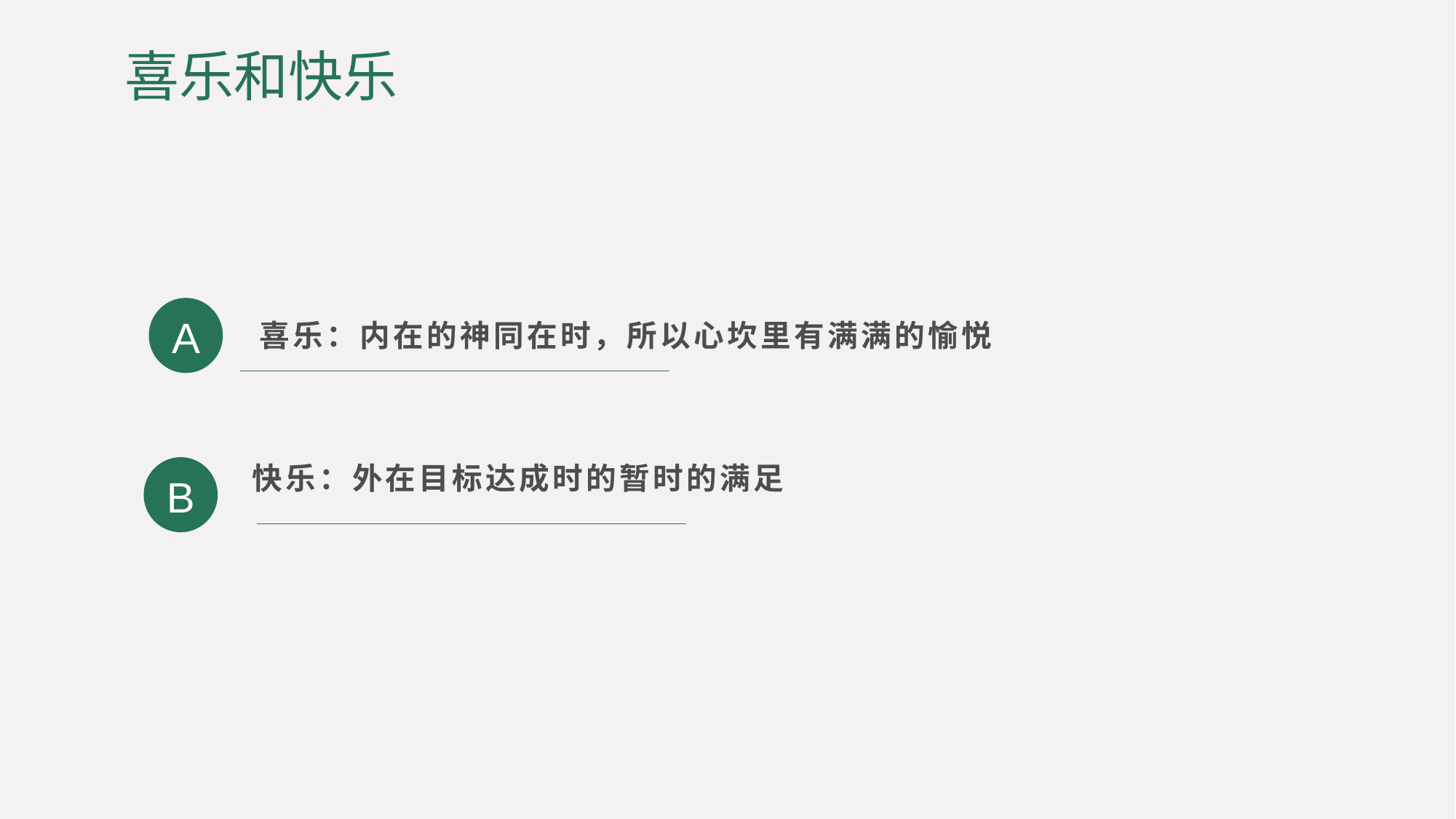

喜乐和快乐
喜乐：内在的神同在时，所以心坎里有满满的愉悦
A
快乐：外在目标达成时的暂时的满足
B